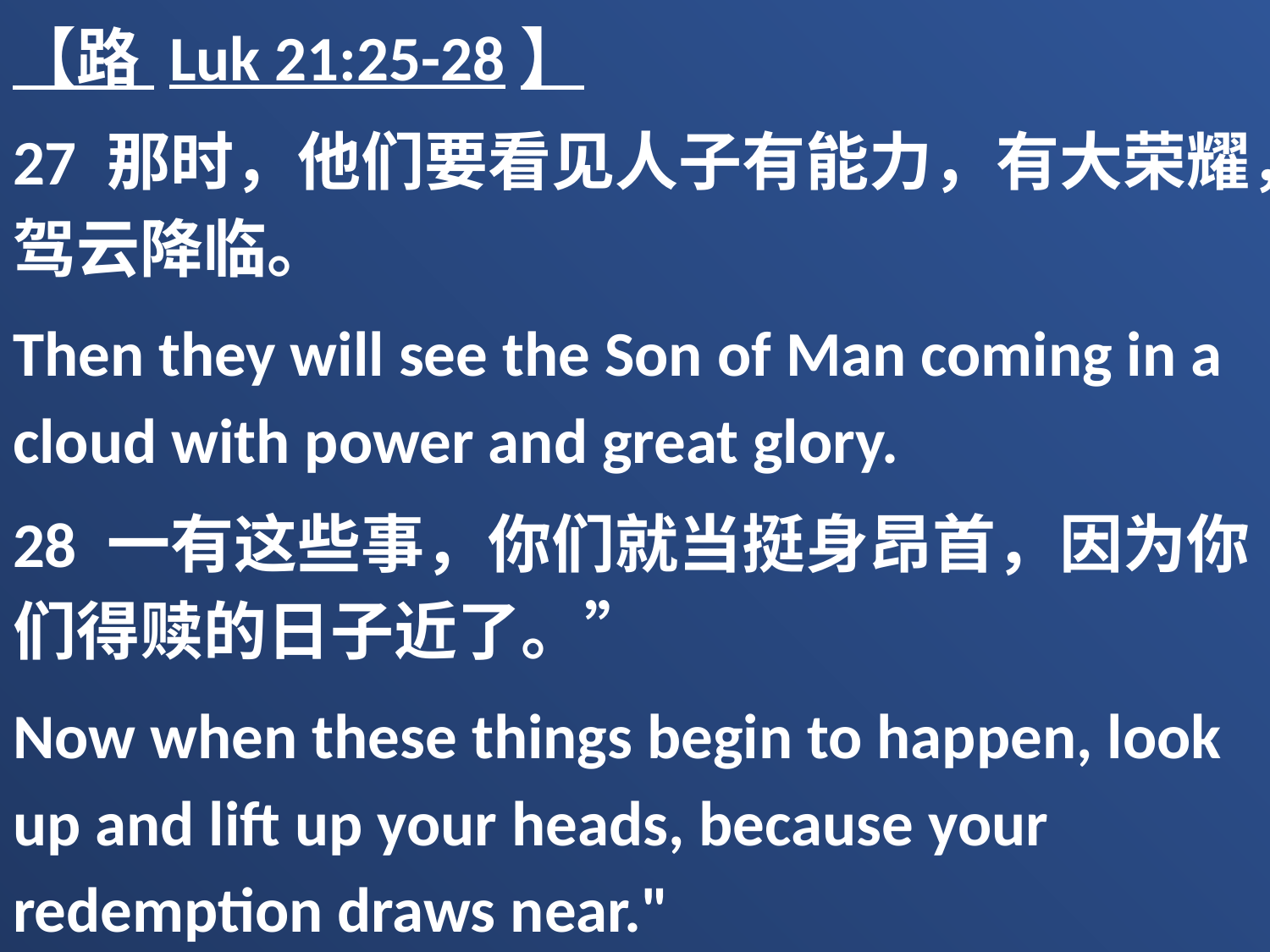

【路 Luk 21:25-28】
27 那时，他们要看见人子有能力，有大荣耀，驾云降临。
Then they will see the Son of Man coming in a cloud with power and great glory.
28 一有这些事，你们就当挺身昂首，因为你们得赎的日子近了。”
Now when these things begin to happen, look up and lift up your heads, because your redemption draws near."